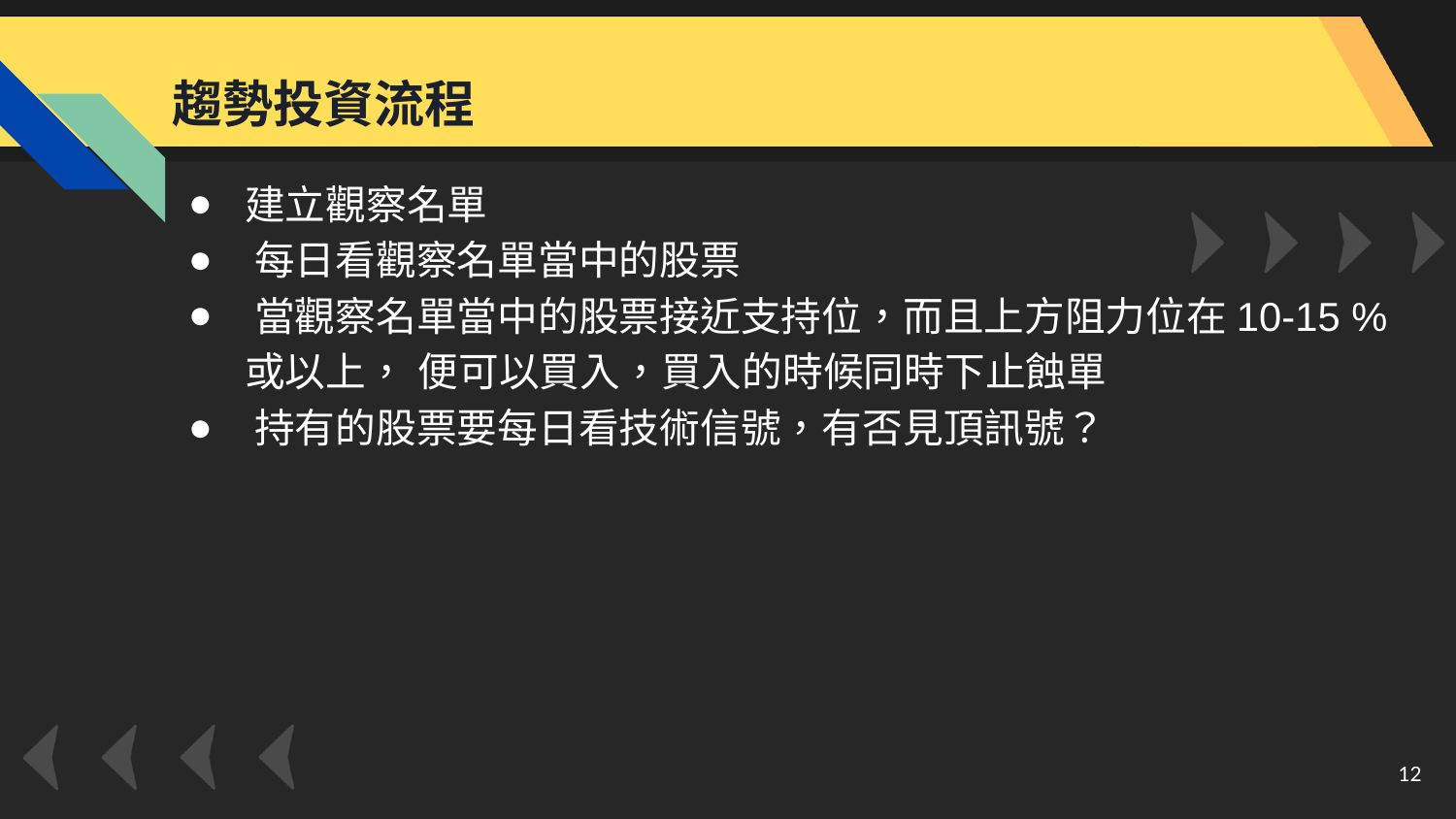

趨勢投資流程

建立觀察名單
⁠每日看觀察名單當中的股票
⁠當觀察名單當中的股票接近支持位，而且上方阻力位在10-15 %或以上， 便可以買入，買入的時候同時下止蝕單
⁠持有的股票要每日看技術信號，有否見頂訊號？

12